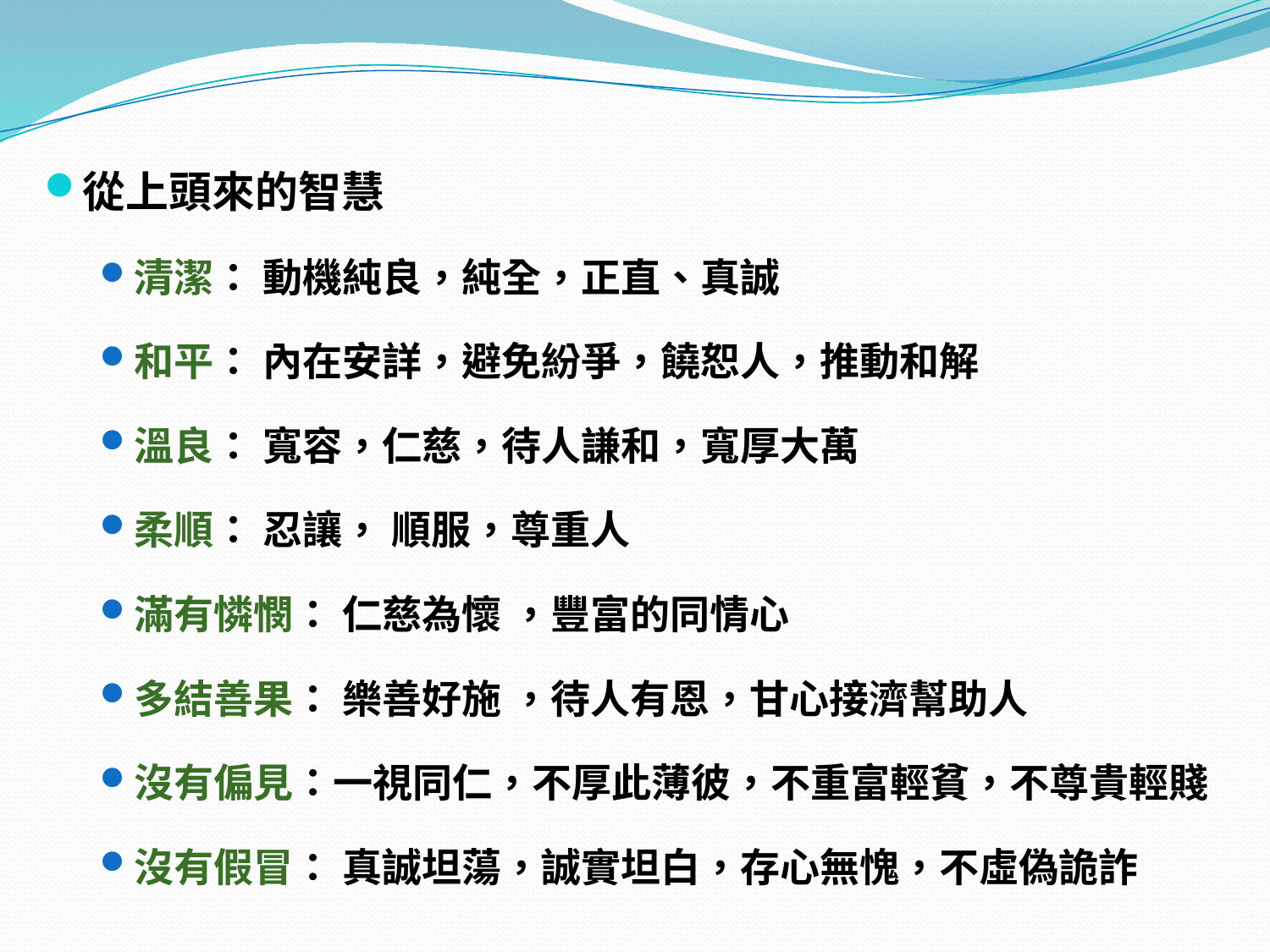

從上頭來的智慧
清潔： 動機純良，純全，正直、真誠
和平： 內在安詳，避免紛爭，饒恕人，推動和解
溫良： 寬容，仁慈，待人謙和，寬厚大萬
柔順： 忍讓， 順服，尊重人
滿有憐憫： 仁慈為懷 ，豐富的同情心
多結善果： 樂善好施 ，待人有恩，甘心接濟幫助人
沒有偏見：一視同仁，不厚此薄彼，不重富輕貧，不尊貴輕賤
沒有假冒： 真誠坦蕩，誠實坦白，存心無愧，不虛偽詭詐